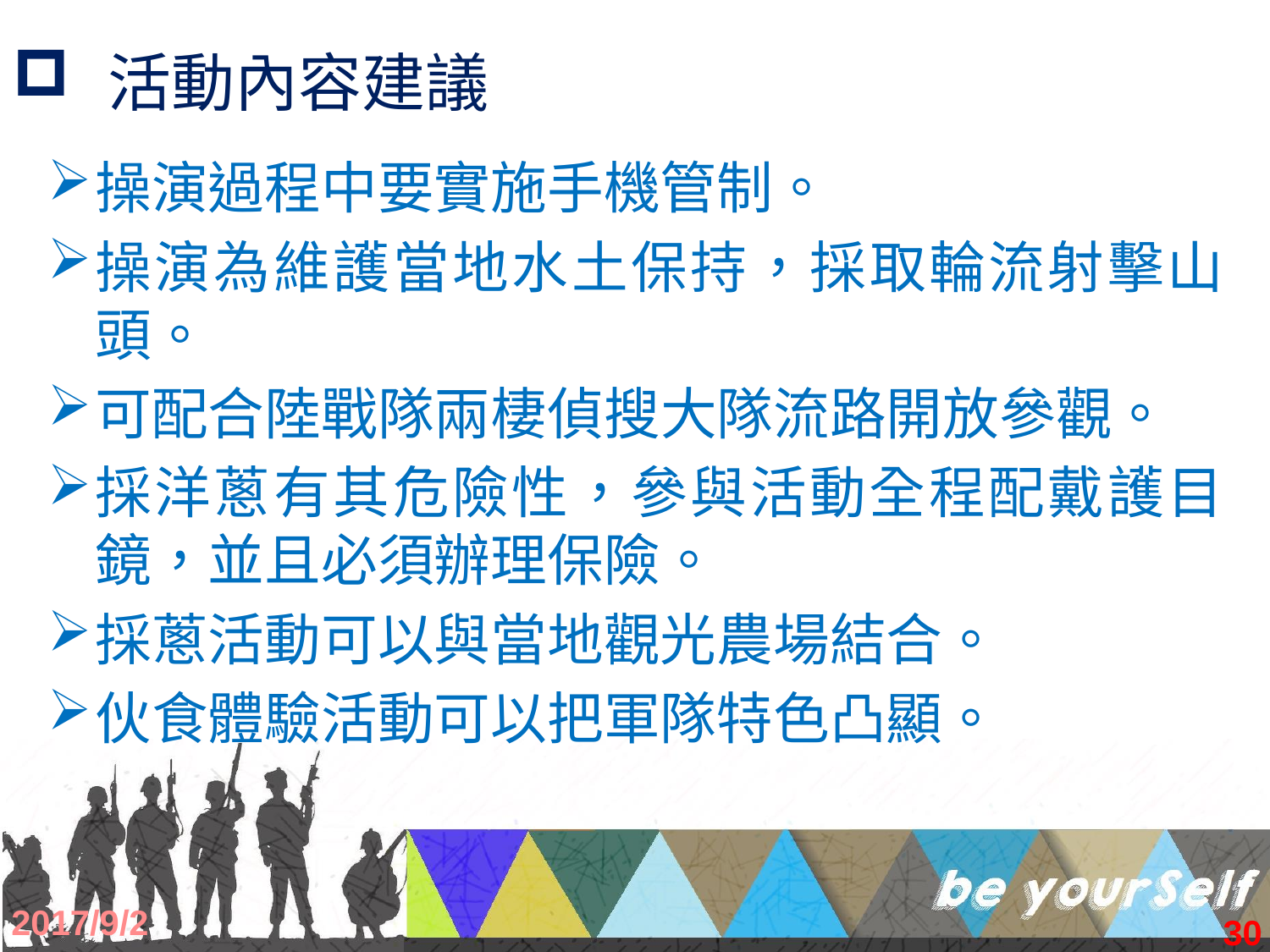

# 活動內容建議
操演過程中要實施手機管制。
操演為維護當地水土保持，採取輪流射擊山頭。
可配合陸戰隊兩棲偵搜大隊流路開放參觀。
採洋蔥有其危險性，參與活動全程配戴護目鏡，並且必須辦理保險。
採蔥活動可以與當地觀光農場結合。
伙食體驗活動可以把軍隊特色凸顯。

2017/9/2
30